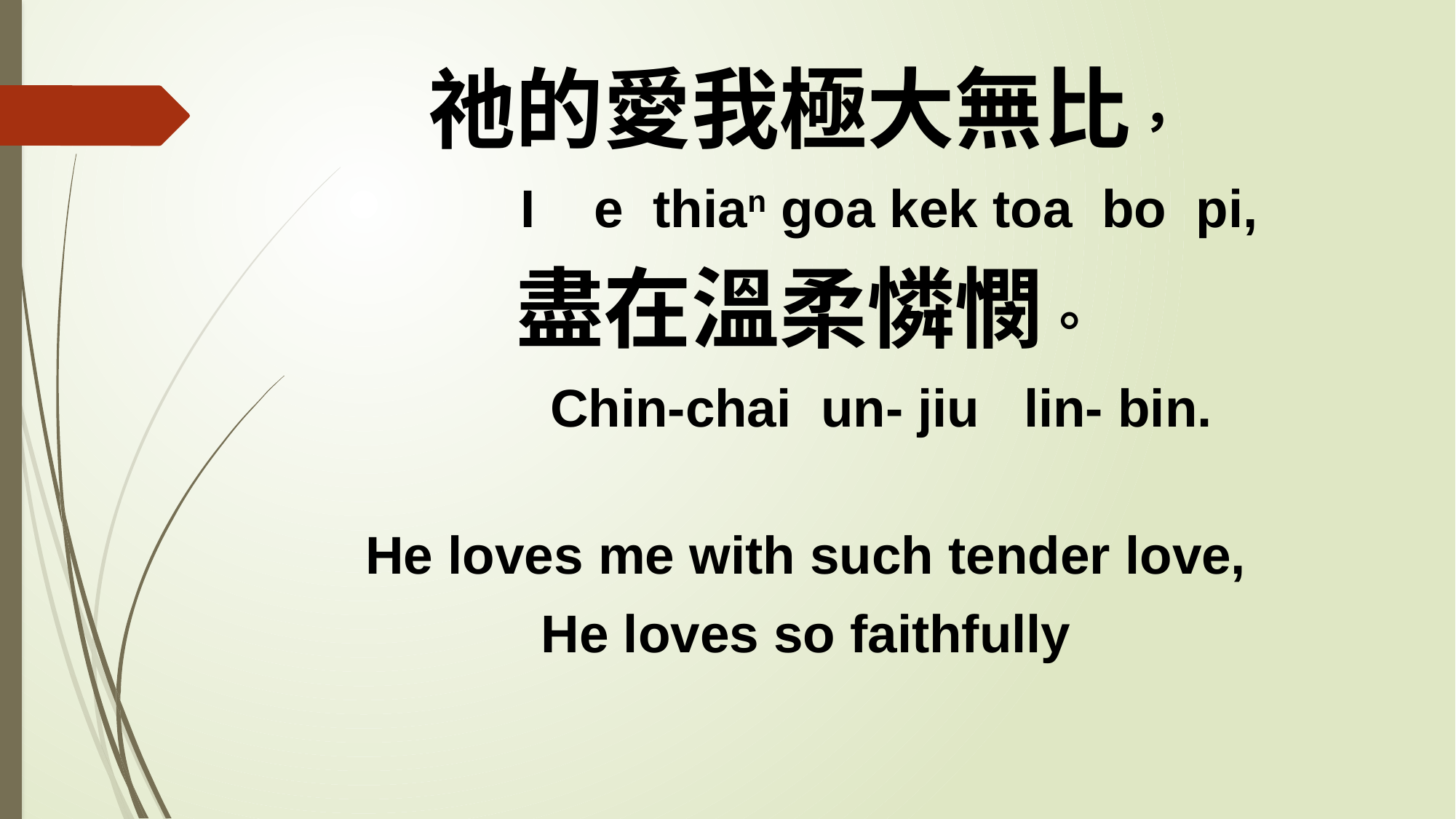

祂的愛我極大無比，
                I    e  thian goa kek toa  bo  pi,
盡在溫柔憐憫。
                  Chin-chai  un- jiu   lin- bin.

He loves me with such tender love,
He loves so faithfully